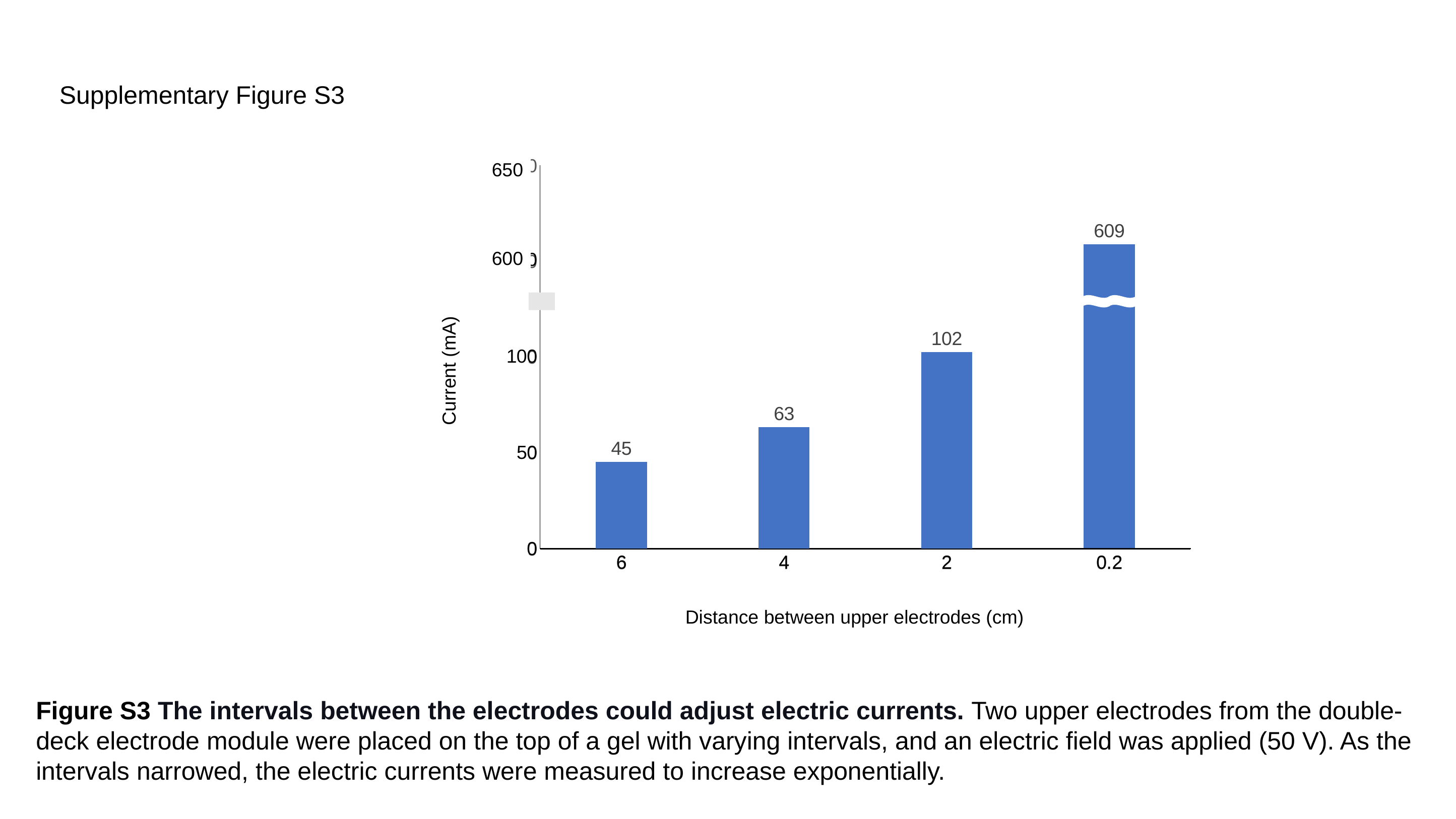

### Chart

| Category | 계열 1 |
|---|---|
| 6 | 45.0 |
| 4 | 63.0 |
| 2 | 102.0 |
| 0.2 | 0.0 |

### Chart

| Category | 계열 1 |
|---|---|
| 6 | 0.0 |
| 4 | 0.0 |
| 2 | 0.0 |
| 0.2 | 609.0 |
650
600

Current (mA)

Distance between upper electrodes (cm)
Supplementary Figure S3
Figure S3 The intervals between the electrodes could adjust electric currents. Two upper electrodes from the double-deck electrode module were placed on the top of a gel with varying intervals, and an electric field was applied (50 V). As the intervals narrowed, the electric currents were measured to increase exponentially.